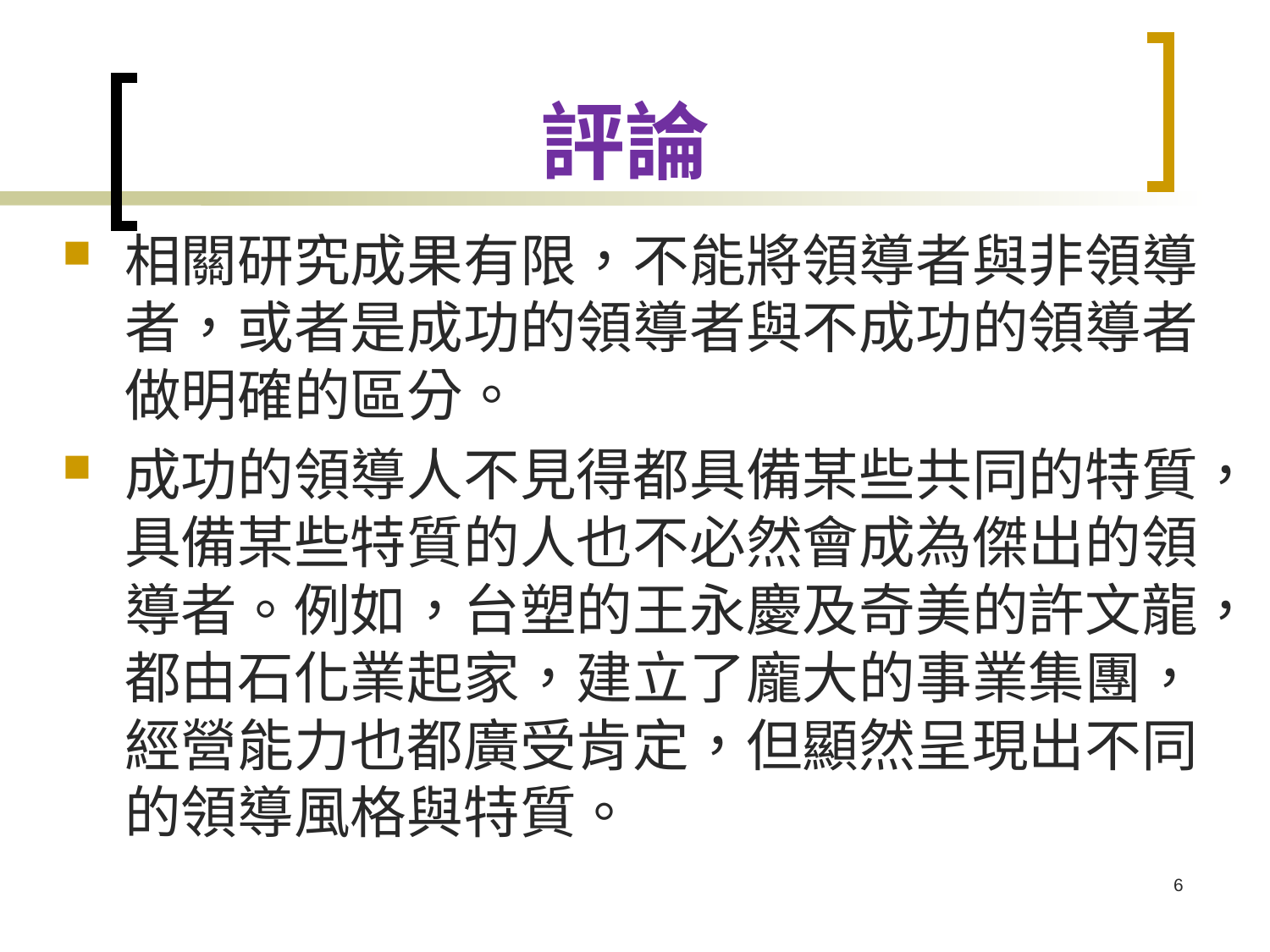

評論
相關研究成果有限，不能將領導者與非領導者，或者是成功的領導者與不成功的領導者做明確的區分。
成功的領導人不見得都具備某些共同的特質，具備某些特質的人也不必然會成為傑出的領導者。例如，台塑的王永慶及奇美的許文龍，都由石化業起家，建立了龐大的事業集團，經營能力也都廣受肯定，但顯然呈現出不同的領導風格與特質。
6